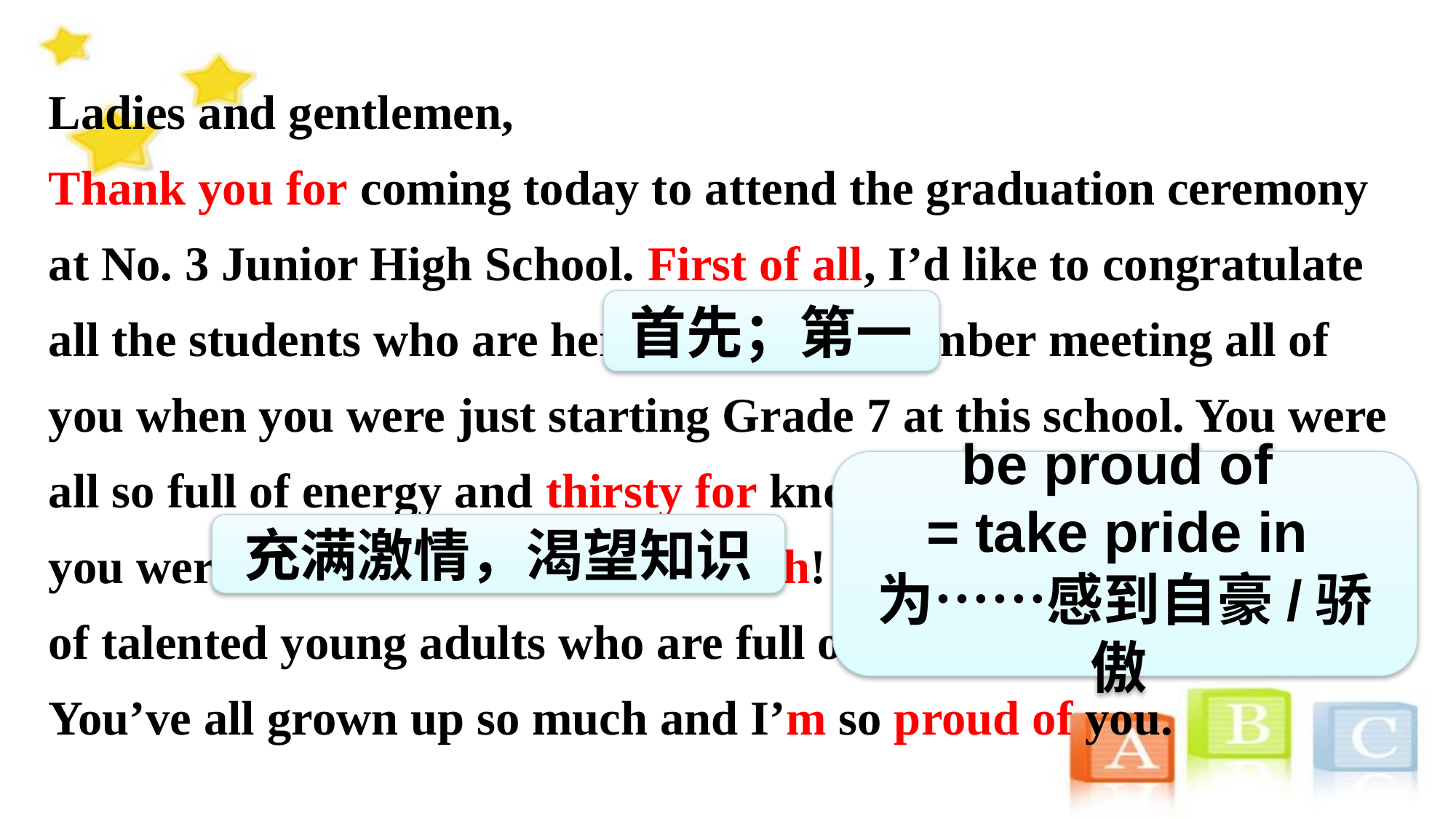

Ladies and gentlemen,
Thank you for coming today to attend the graduation ceremony at No. 3 Junior High School. First of all, I’d like to congratulate all the students who are here today. I remember meeting all of you when you were just starting Grade 7 at this school. You were all so full of energy and thirsty for knowledge. And yes, some of you were a little difficult to deal with! But today I see a room full of talented young adults who are full of hope for the future. You’ve all grown up so much and I’m so proud of you.
首先；第一
be proud of
= take pride in
为……感到自豪/骄傲
充满激情，渴望知识